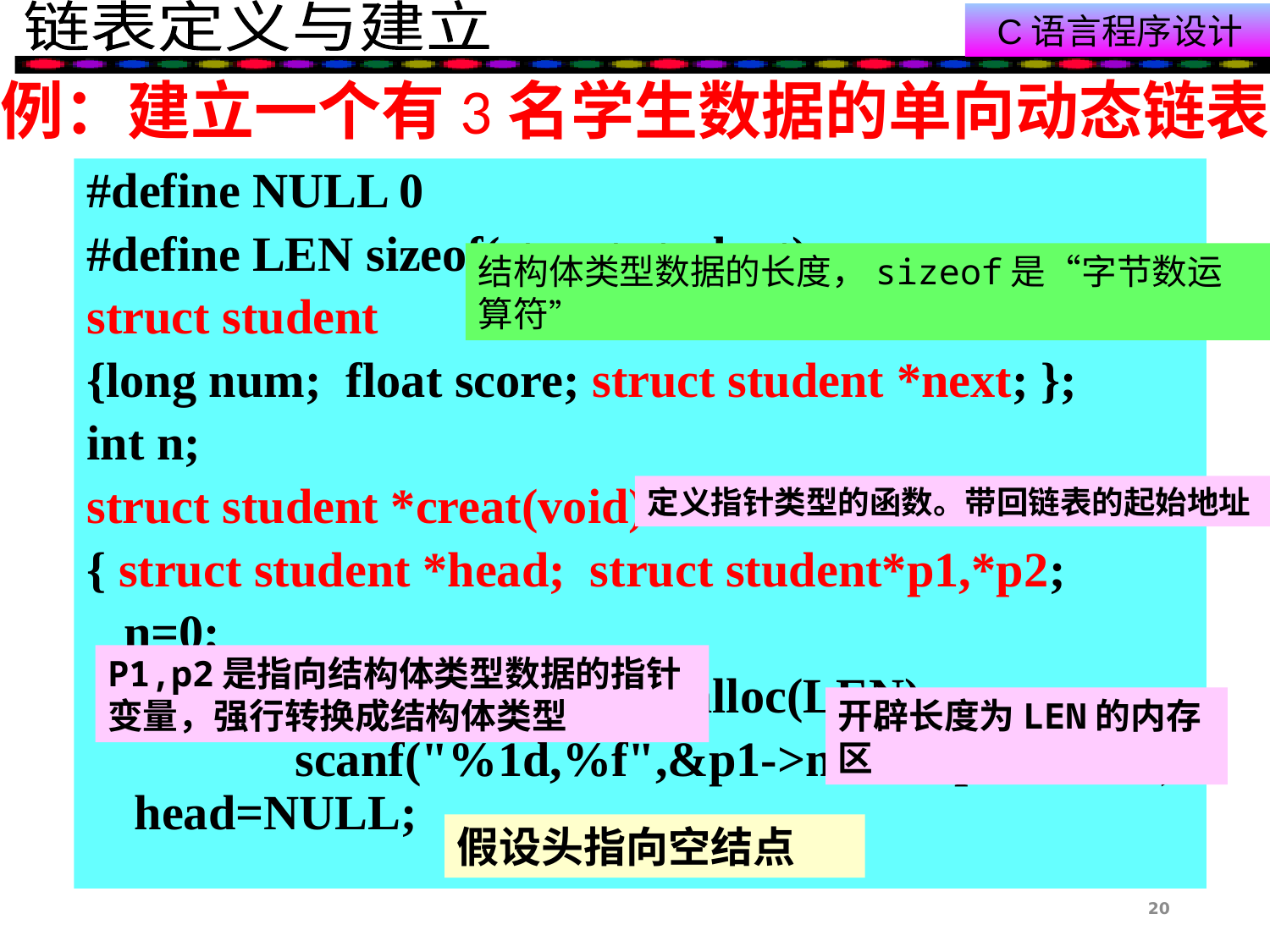

例：建立一个有3名学生数据的单向动态链表
#define NULL 0
#define LEN sizeof(struct student)
struct student
{long num;  float score; struct student *next; };
int n;
struct student *creat(void)
{ struct student *head;  struct student*p1,*p2;
   n=0;
   p1=p2=(struct student*) malloc(LEN);
   scanf("%1d,%f",&p1->num,&p1->score); head=NULL;
结构体类型数据的长度，sizeof是“字节数运算符”
定义指针类型的函数。带回链表的起始地址
P1,p2是指向结构体类型数据的指针变量，强行转换成结构体类型
开辟长度为LEN的内存区
假设头指向空结点
20